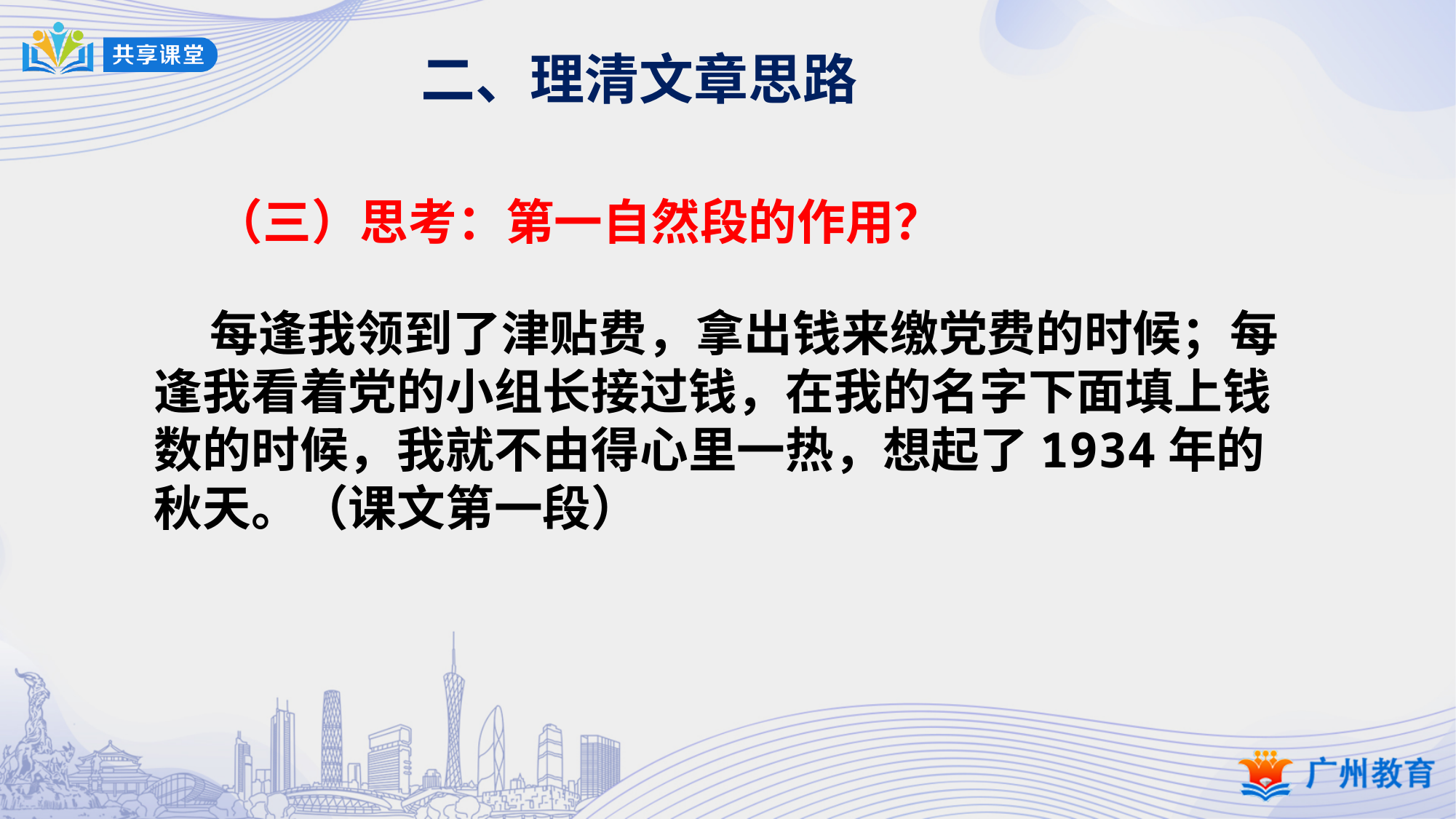

二、理清文章思路
（三）思考：第一自然段的作用？
    每逢我领到了津贴费，拿出钱来缴党费的时候；每逢我看着党的小组长接过钱，在我的名字下面填上钱数的时候，我就不由得心里一热，想起了1934年的秋天。（课文第一段）